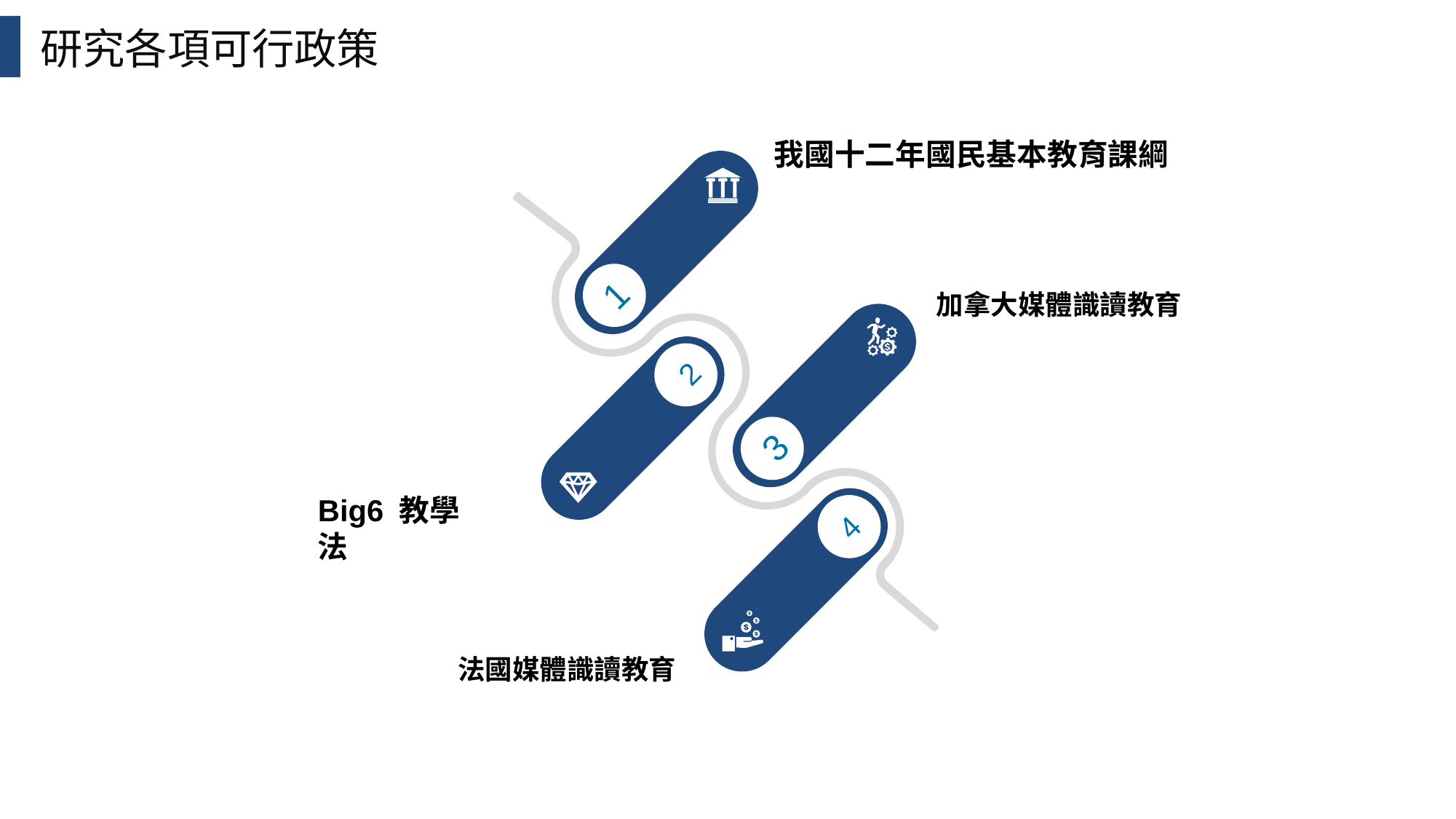

研究各項可行政策
我國十二年國民基本教育課綱

1

2

3

4

加拿大媒體識讀教育
Big6 教學法
法國媒體識讀教育